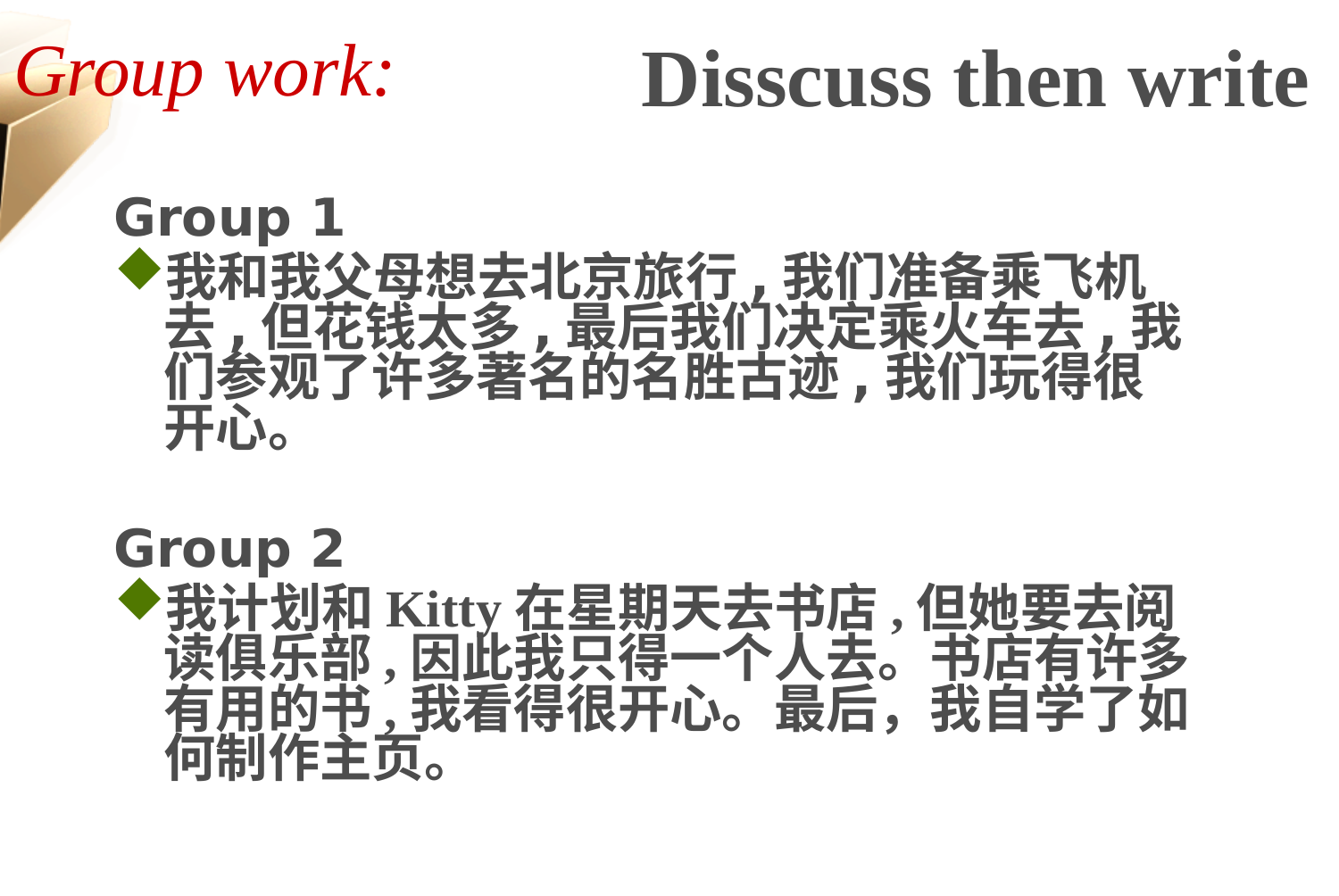

# Group work:
Disscuss then write
Group 1
我和我父母想去北京旅行,我们准备乘飞机去,但花钱太多,最后我们决定乘火车去,我们参观了许多著名的名胜古迹,我们玩得很开心。

Group 2
我计划和Kitty在星期天去书店,但她要去阅读俱乐部,因此我只得一个人去。书店有许多有用的书,我看得很开心。最后，我自学了如何制作主页。